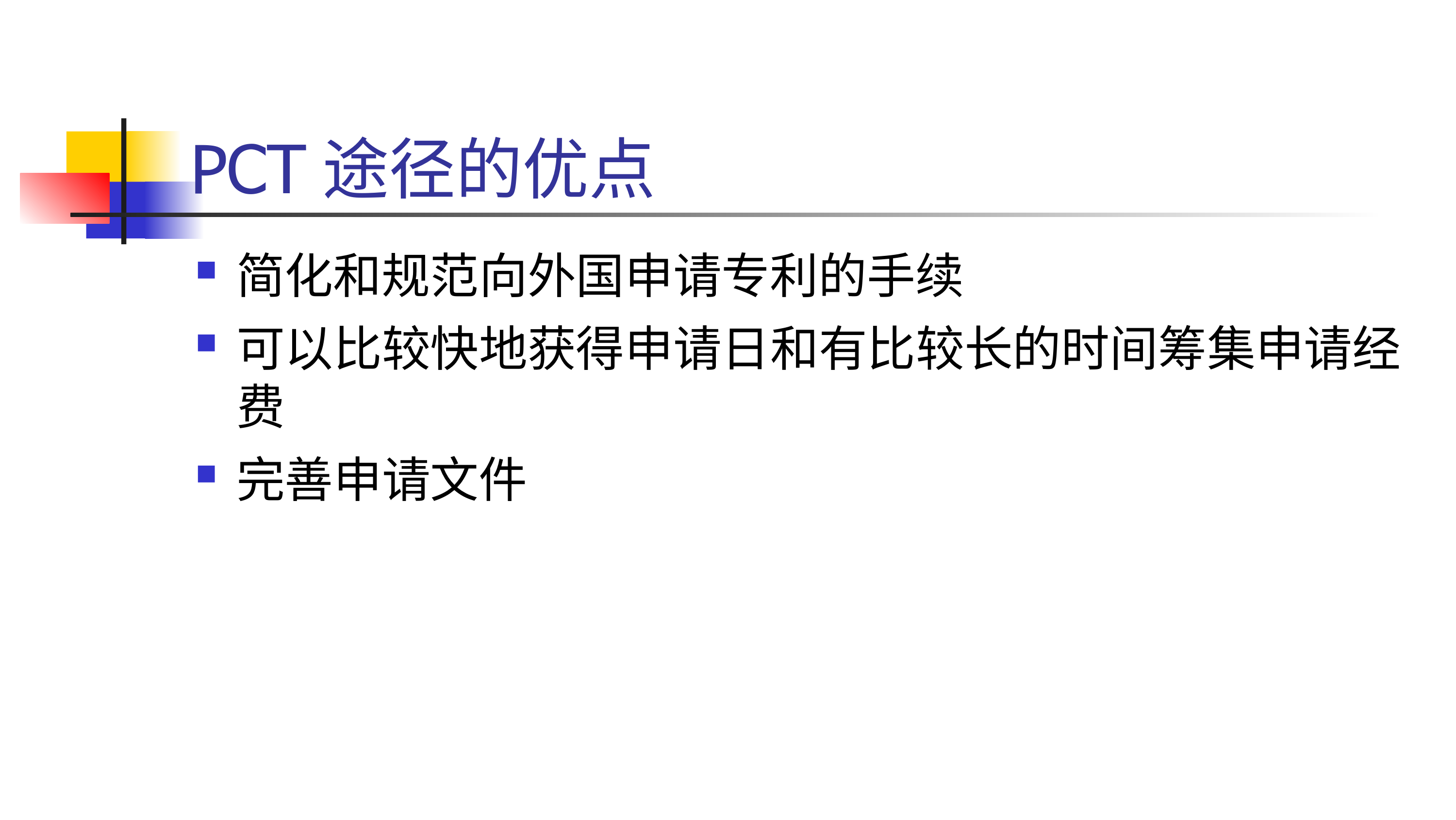

# PCT途径的优点
简化和规范向外国申请专利的手续
可以比较快地获得申请日和有比较长的时间筹集申请经费
完善申请文件